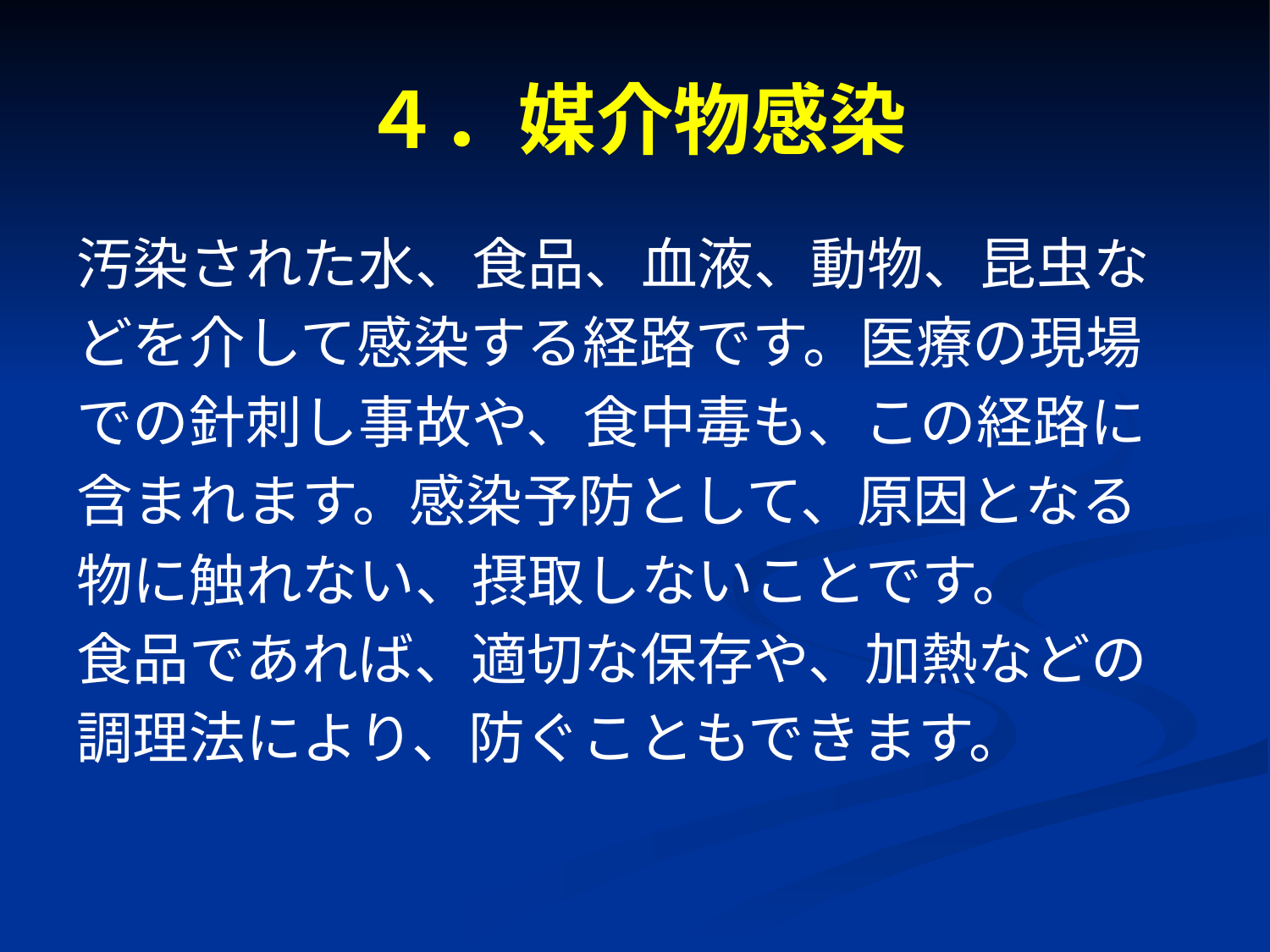

# ４．媒介物感染
汚染された水、食品、血液、動物、昆虫な
どを介して感染する経路です。医療の現場
での針刺し事故や、食中毒も、この経路に
含まれます。感染予防として、原因となる
物に触れない、摂取しないことです。
食品であれば、適切な保存や、加熱などの
調理法により、防ぐこともできます。